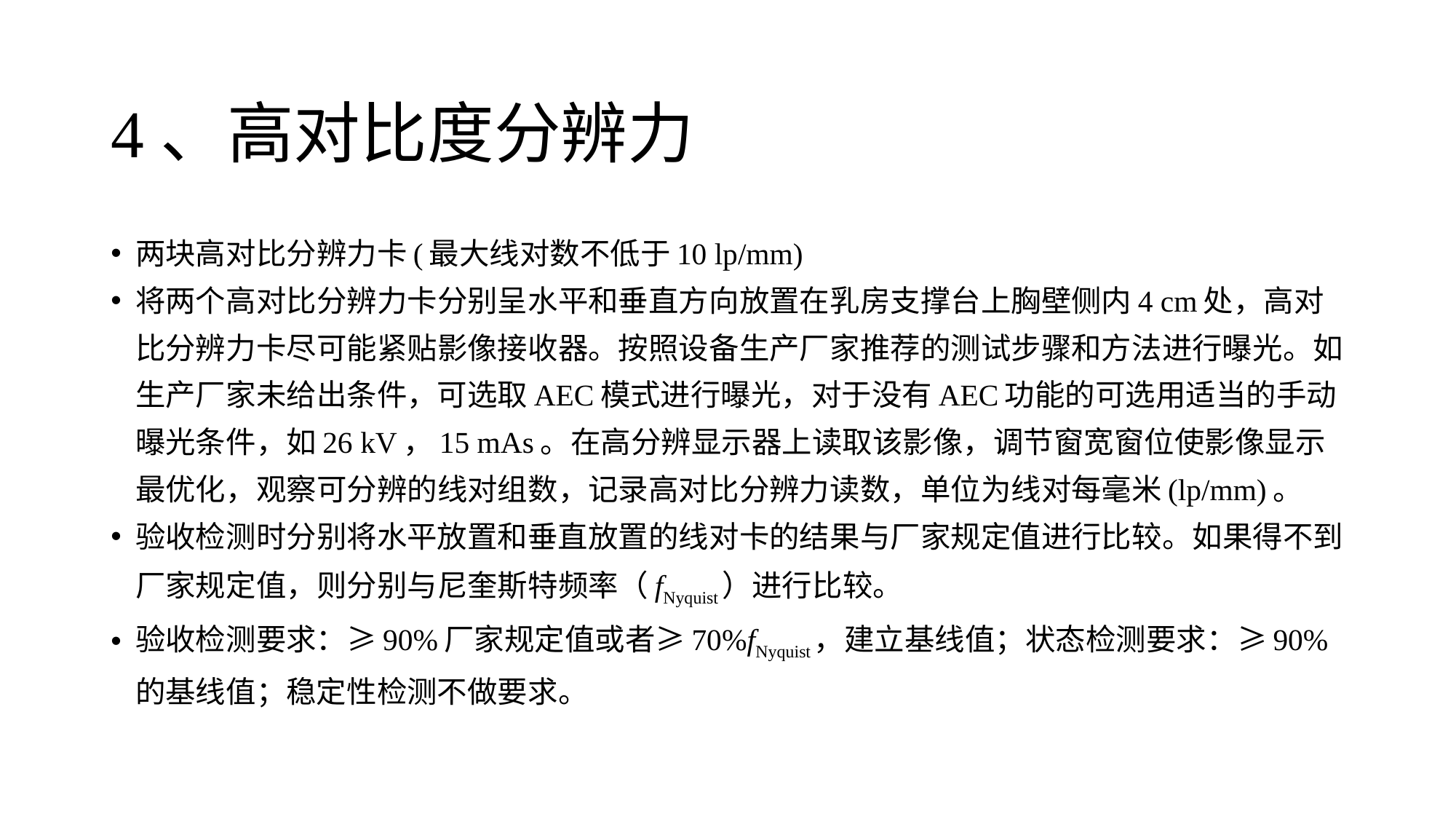

# 4、高对比度分辨力
两块高对比分辨力卡(最大线对数不低于10 lp/mm)
将两个高对比分辨力卡分别呈水平和垂直方向放置在乳房支撑台上胸壁侧内4 cm处，高对比分辨力卡尽可能紧贴影像接收器。按照设备生产厂家推荐的测试步骤和方法进行曝光。如生产厂家未给出条件，可选取AEC模式进行曝光，对于没有AEC功能的可选用适当的手动曝光条件，如26 kV，15 mAs。在高分辨显示器上读取该影像，调节窗宽窗位使影像显示最优化，观察可分辨的线对组数，记录高对比分辨力读数，单位为线对每毫米(lp/mm)。
验收检测时分别将水平放置和垂直放置的线对卡的结果与厂家规定值进行比较。如果得不到厂家规定值，则分别与尼奎斯特频率（fNyquist）进行比较。
验收检测要求：≥90%厂家规定值或者≥70%fNyquist，建立基线值；状态检测要求：≥90%的基线值；稳定性检测不做要求。